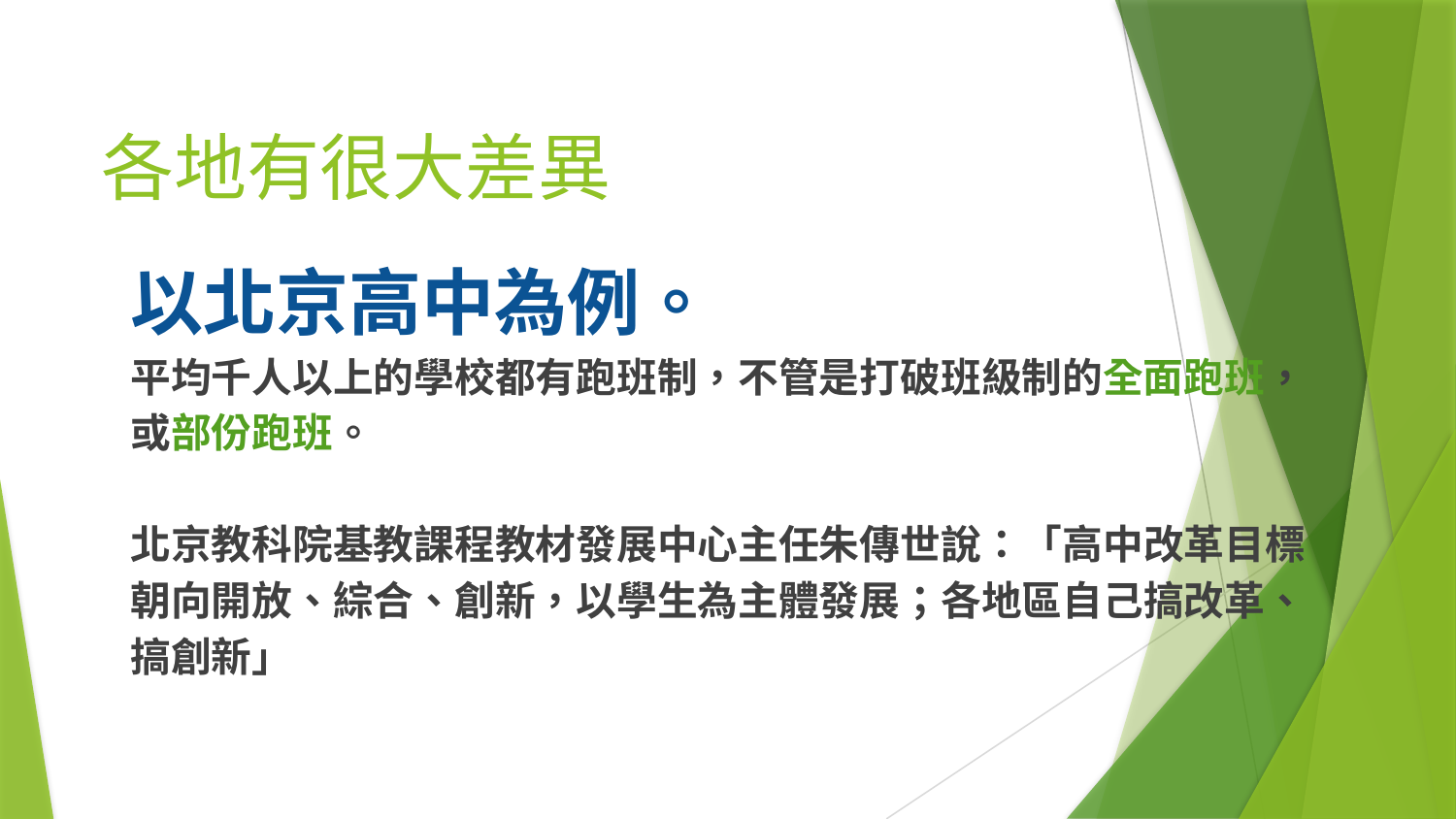

# 各地有很大差異
以北京高中為例。
平均千人以上的學校都有跑班制，不管是打破班級制的全面跑班，或部份跑班。

北京教科院基教課程教材發展中心主任朱傳世說：「高中改革目標朝向開放、綜合、創新，以學生為主體發展；各地區自己搞改革、搞創新」